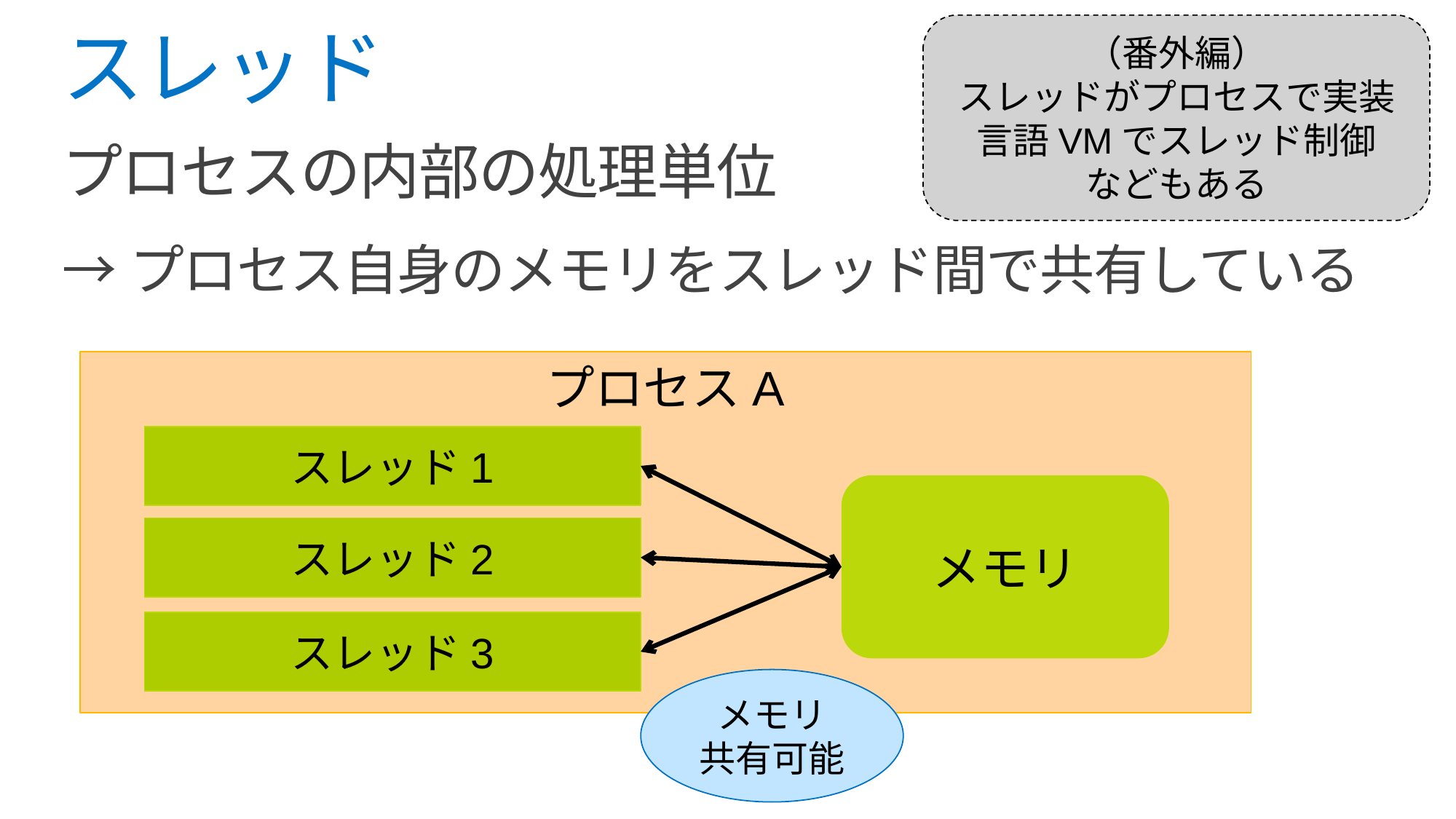

（番外編）
スレッドがプロセスで実装
言語VMでスレッド制御
などもある
# スレッド
プロセスの内部の処理単位
→プロセス自身のメモリをスレッド間で共有している
プロセスA
スレッド1
メモリ
スレッド2
スレッド3
メモリ
共有可能